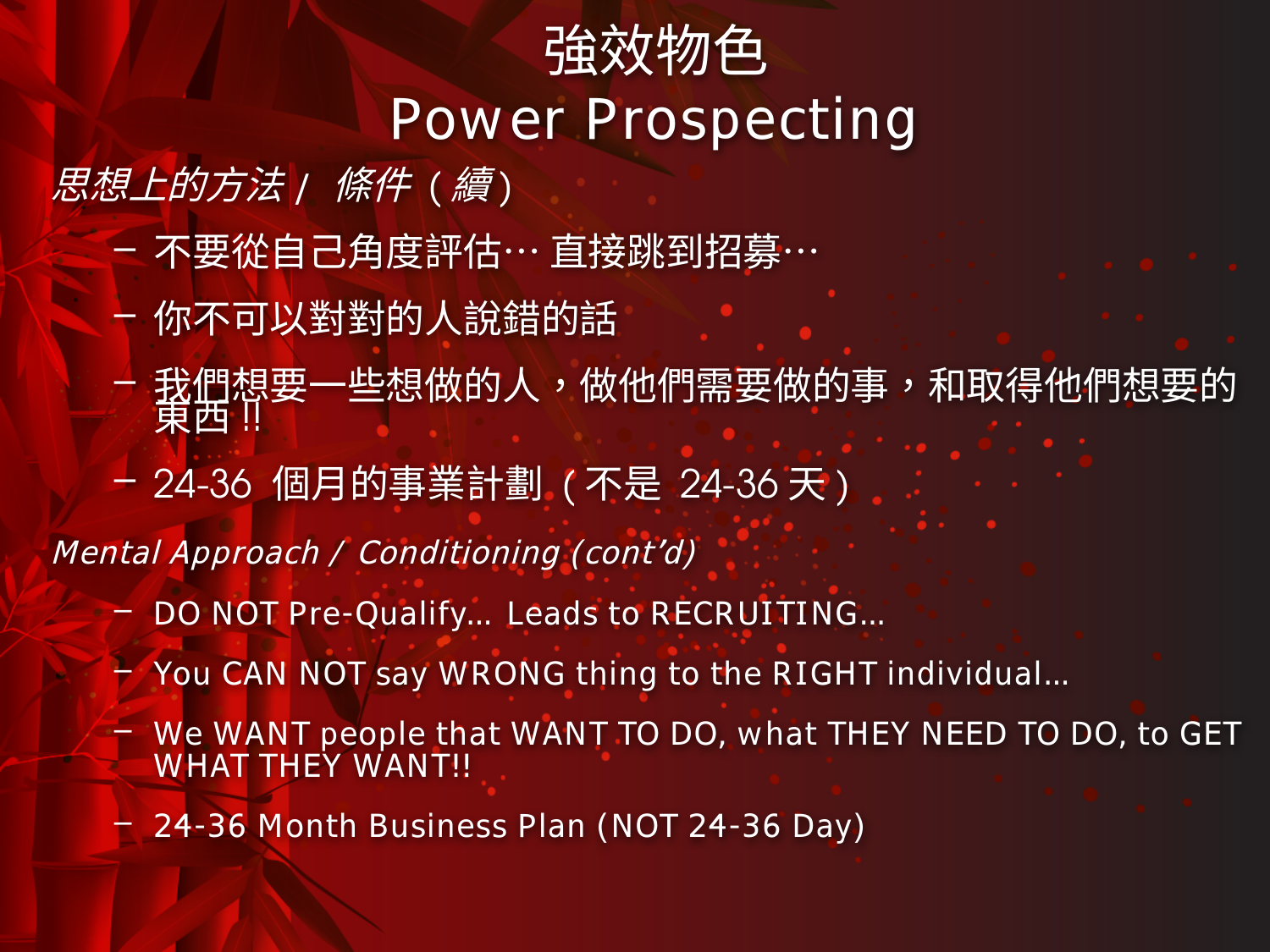

強效物色
Power Prospecting
#
思想上的方法/ 條件 (續)
不要從自己角度評估… 直接跳到招募…
你不可以對對的人說錯的話
我們想要一些想做的人，做他們需要做的事，和取得他們想要的東西!!
24-36 個月的事業計劃 (不是 24-36天)
Mental Approach / Conditioning (cont’d)
DO NOT Pre-Qualify… Leads to RECRUITING…
You CAN NOT say WRONG thing to the RIGHT individual…
We WANT people that WANT TO DO, what THEY NEED TO DO, to GET WHAT THEY WANT!!
24-36 Month Business Plan (NOT 24-36 Day)